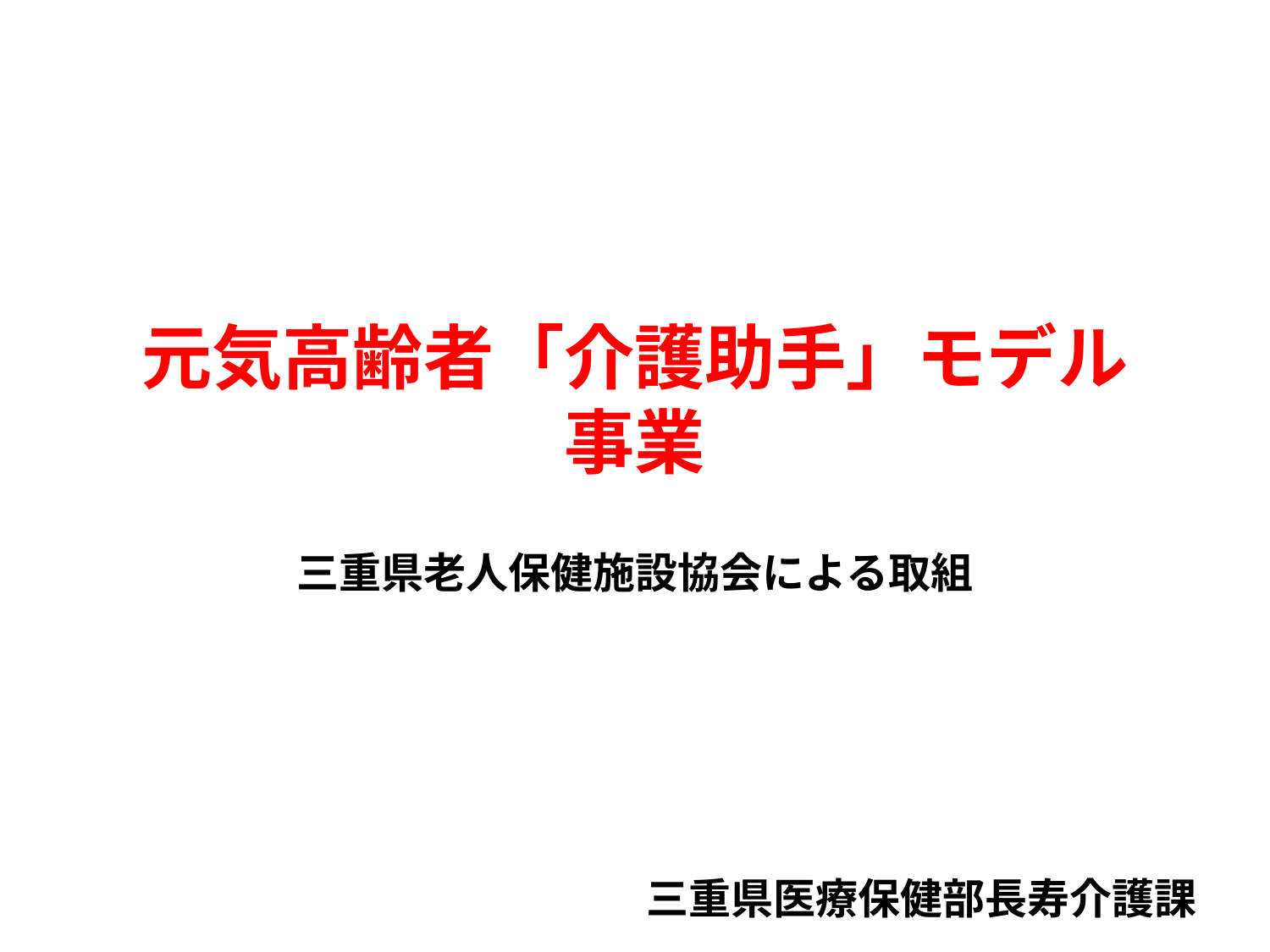

# 元気高齢者「介護助手」モデル事業
三重県老人保健施設協会による取組

三重県医療保健部長寿介護課